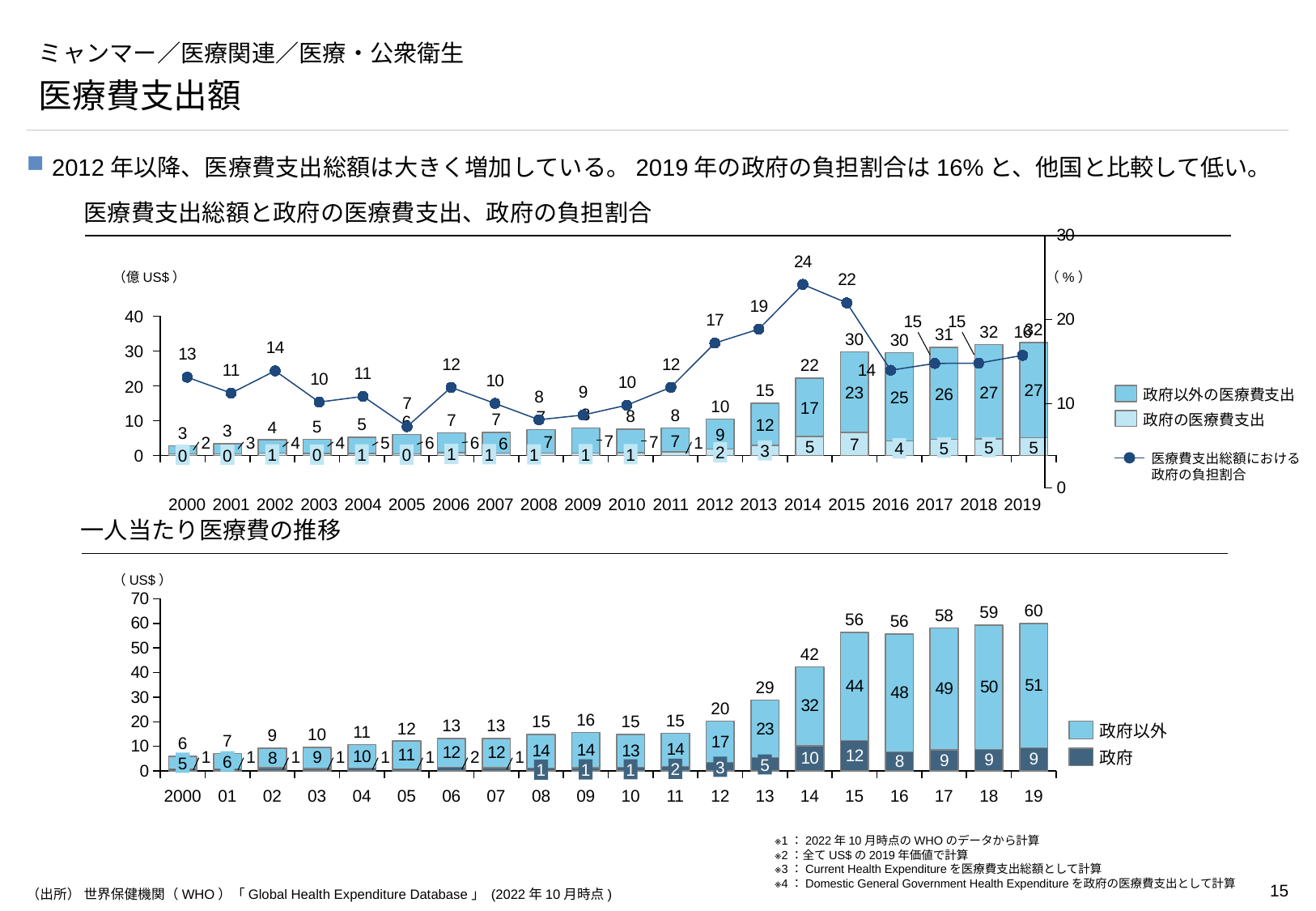

# ミャンマー／医療関連／医療・公衆衛生
医療費支出額
2012年以降、医療費支出総額は大きく増加している。2019年の政府の負担割合は16%と、他国と比較して低い。
医療費支出総額と政府の医療費支出、政府の負担割合

### Chart

| Category |  |
|---|---|
（億US$）
（%）

### Chart

| Category |  |  |
|---|---|---|
40
32
32
31
30
30
30
22
20
15
27
27
23
26
政府以外の医療費支出

25
10
17
8
8
8
7
7
7
政府の医療費支出

10
6
5
12
5
4
3
3
9
7
7
7
7
2
3
4
4
5
6
6
1
6
7
5
5
5
5
4
3
2
1
1
1
1
1
1
1
0
0
0
0
0
医療費支出総額における
政府の負担割合

2000
2001
2002
2003
2004
2005
2006
2007
2008
2009
2010
2011
2012
2013
2014
2015
2016
2017
2018
2019
一人当たり医療費の推移
（US$）

### Chart

| Category |  |  |
|---|---|---|
60
59
58
56
56
42
29
20
16
15
15
15
13
13
12
政府以外
11

10
9
7
6
政府

6
5
5
3
2
1
1
1
2000
01
02
03
04
05
06
07
08
09
10
11
12
13
14
15
16
17
18
19
※1：2022年10月時点のWHOのデータから計算
※2：全てUS$の2019年価値で計算
※3：Current Health Expenditureを医療費支出総額として計算
※4：Domestic General Government Health Expenditureを政府の医療費支出として計算
（出所） 世界保健機関（WHO）「Global Health Expenditure Database」 (2022年10月時点)